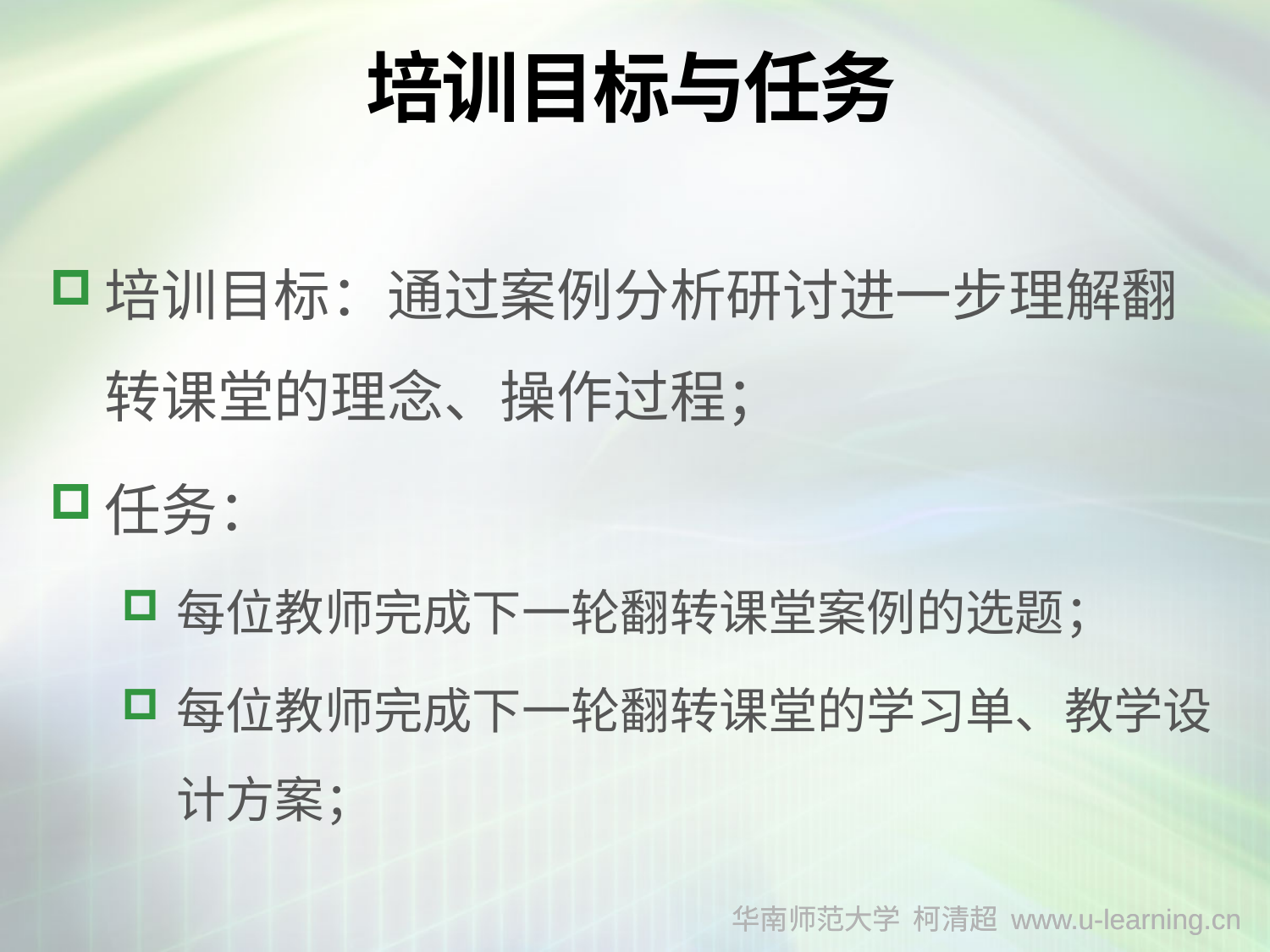

# 培训目标与任务
培训目标：通过案例分析研讨进一步理解翻转课堂的理念、操作过程；
任务：
每位教师完成下一轮翻转课堂案例的选题；
每位教师完成下一轮翻转课堂的学习单、教学设计方案；